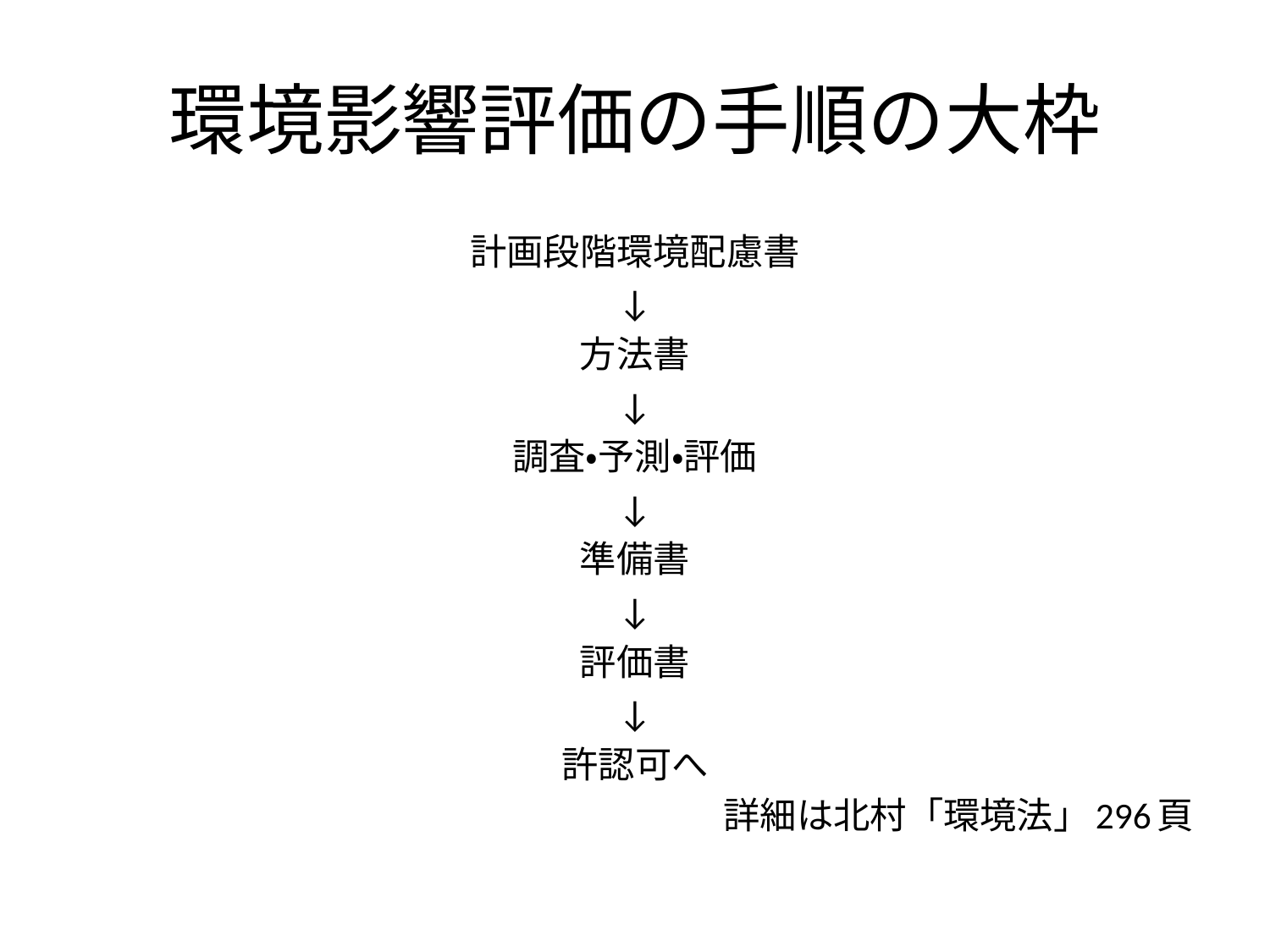

# 環境影響評価の手順の大枠
計画段階環境配慮書
↓
方法書
↓
調査・予測・評価
↓
準備書
↓
評価書
↓
許認可へ
詳細は北村「環境法」296頁